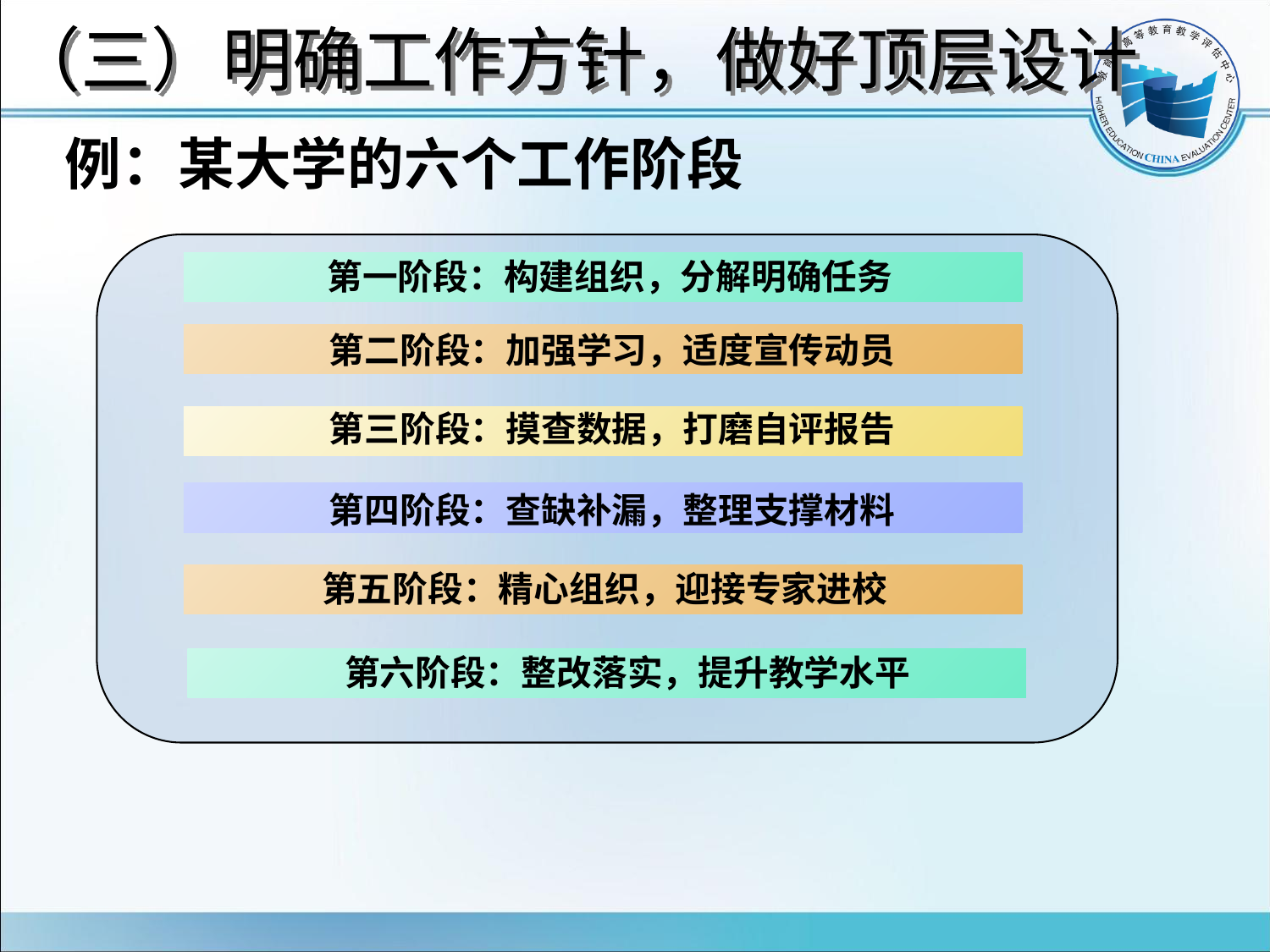

# （三）明确工作方针，做好顶层设计
例：某大学的六个工作阶段

第一阶段：构建组织，分解明确任务

第二阶段：加强学习，适度宣传动员

第三阶段：摸查数据，打磨自评报告

第四阶段：查缺补漏，整理支撑材料

第五阶段：精心组织，迎接专家进校

第六阶段：整改落实，提升教学水平

60